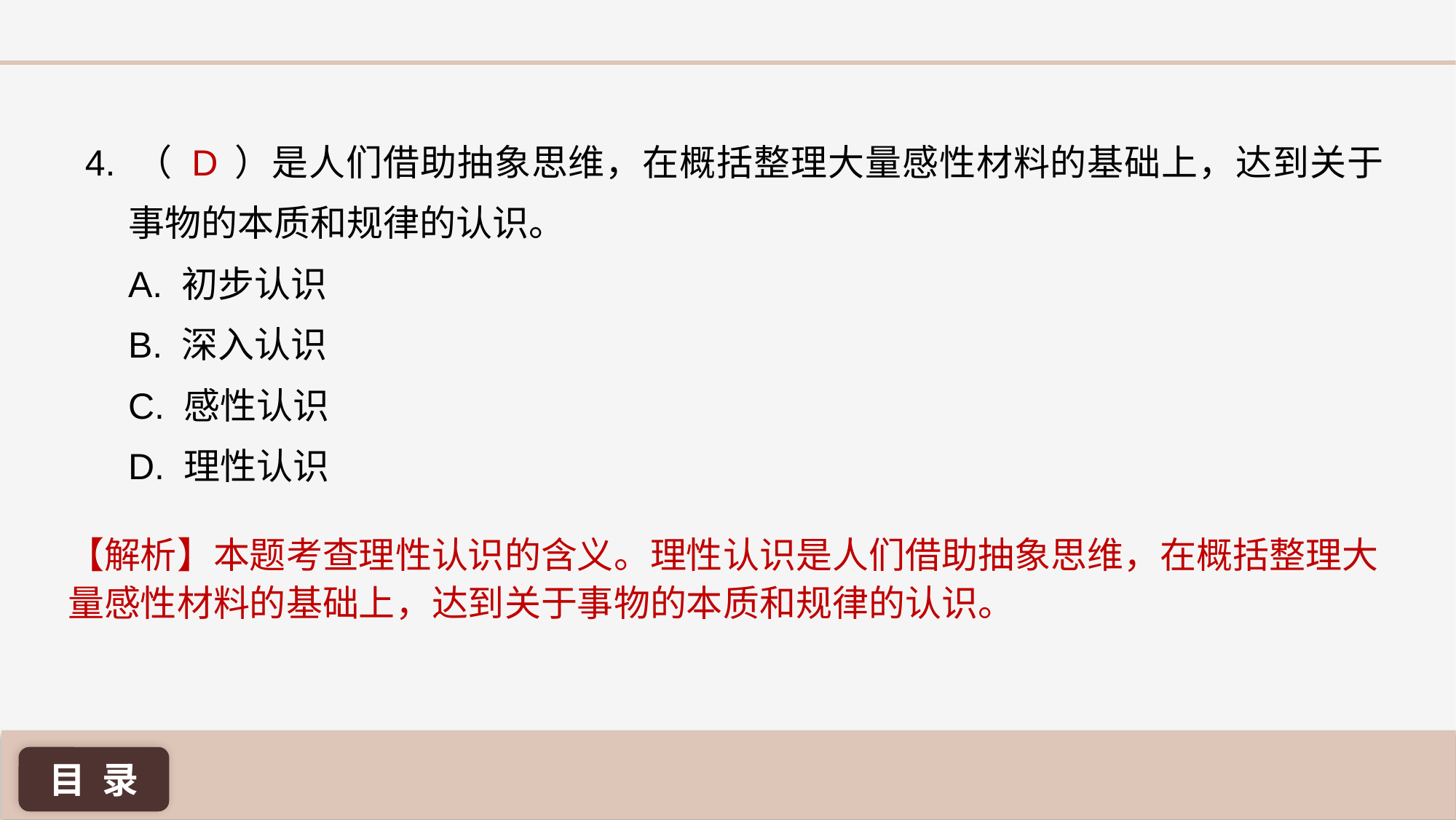

4. （       ）是人们借助抽象思维，在概括整理大量感性材料的基础上，达到关于事物的本质和规律的认识。
A. 初步认识
B. 深入认识
C. 感性认识
D. 理性认识
D
【解析】本题考查理性认识的含义。理性认识是人们借助抽象思维，在概括整理大量感性材料的基础上，达到关于事物的本质和规律的认识。